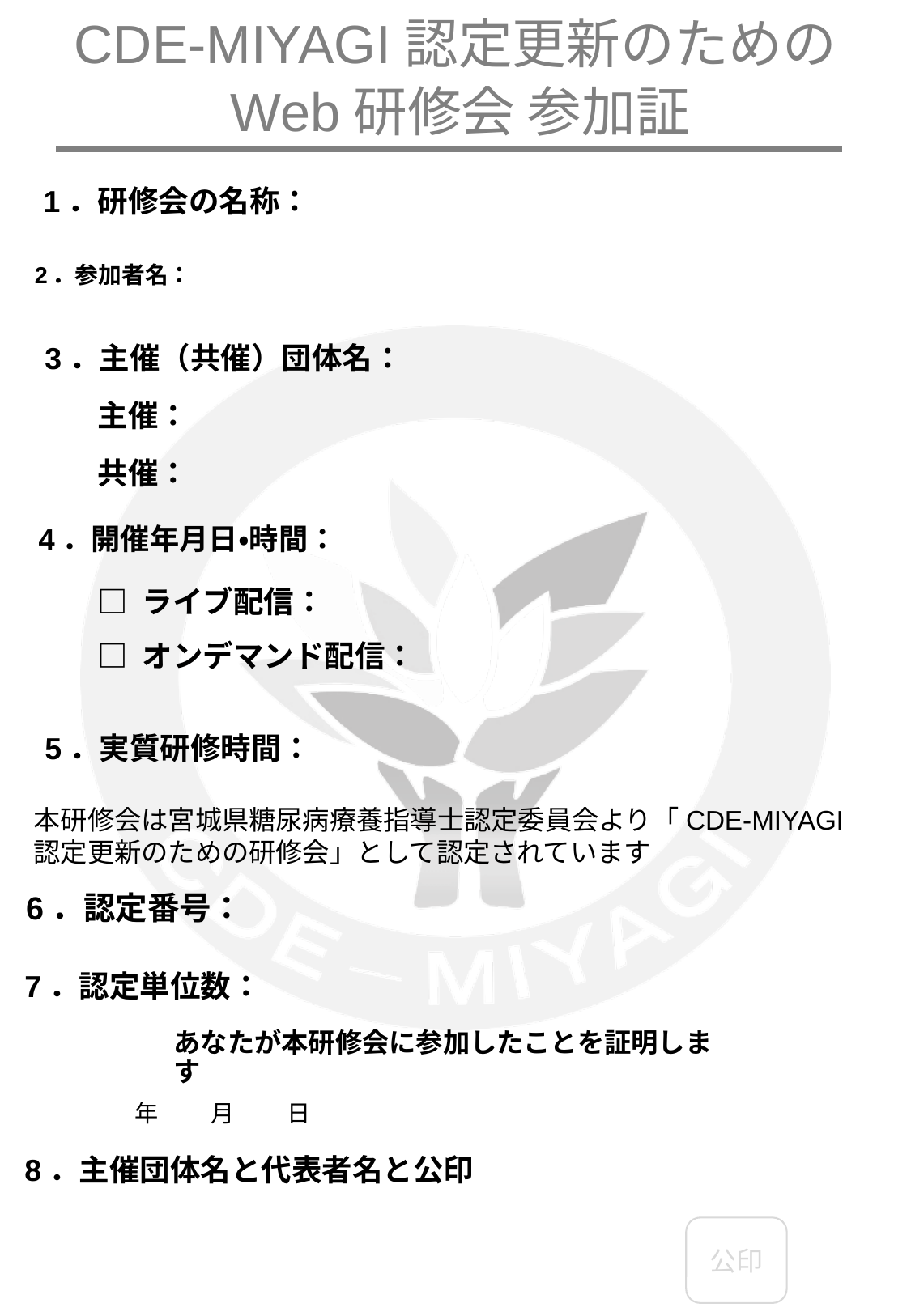

CDE-MIYAGI認定更新のための
Web研修会 参加証
　1．研修会の名称：
　2．参加者名：

　3．主催（共催）団体名：

主催：

共催：

　4．開催年月日・時間：

□ ライブ配信：

□ オンデマンド配信：

　5．実質研修時間：

本研修会は宮城県糖尿病療養指導士認定委員会より「CDE-MIYAGI認定更新のための研修会」として認定されています
　6．認定番号：
　7．認定単位数：

あなたが本研修会に参加したことを証明します
　年　　 月　　 日

　8．主催団体名と代表者名と公印

公印